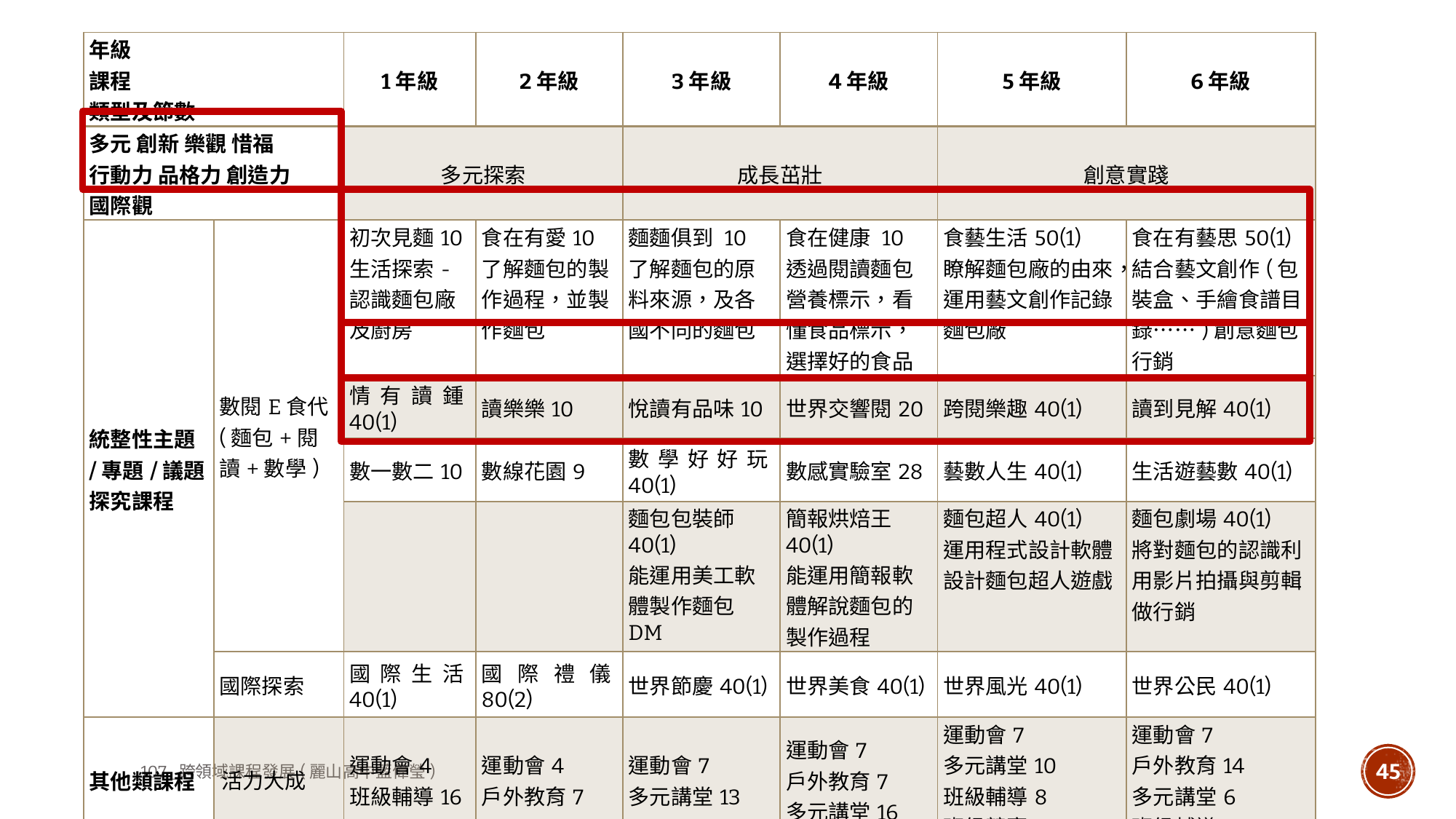

| 年級 課程 類型及節數 |  | 1年級 | 2年級 | 3年級 | 4年級 | 5年級 | 6年級 |
| --- | --- | --- | --- | --- | --- | --- | --- |
| 多元 創新 樂觀 惜福 行動力 品格力 創造力 國際觀 |  | 多元探索 |  | 成長茁壯 |  | 創意實踐 |  |
| 統整性主題/專題/議題探究課程 | 數閱E食代 (麵包+閱讀+數學) | 初次見麵10 生活探索-認識麵包廠及廚房 | 食在有愛10 了解麵包的製作過程，並製作麵包 | 麵麵俱到 10 了解麵包的原料來源，及各國不同的麵包 | 食在健康 10 透過閱讀麵包營養標示，看懂食品標示，選擇好的食品 | 食藝生活50(1) 瞭解麵包廠的由來，運用藝文創作記錄麵包廠 | 食在有藝思50(1) 結合藝文創作(包裝盒、手繪食譜目錄……)創意麵包行銷 |
|  |  | 情有讀鍾40(1) | 讀樂樂10 | 悅讀有品味10 | 世界交響閱20 | 跨閱樂趣40(1) | 讀到見解40(1) |
|  |  | 數一數二10 | 數線花園9 | 數學好好玩40(1) | 數感實驗室28 | 藝數人生40(1) | 生活遊藝數40(1) |
|  |  |  |  | 麵包包裝師40(1) 能運用美工軟體製作麵包DM | 簡報烘焙王40(1) 能運用簡報軟體解說麵包的製作過程 | 麵包超人40(1) 運用程式設計軟體設計麵包超人遊戲 | 麵包劇場40(1) 將對麵包的認識利用影片拍攝與剪輯做行銷 |
|  | 國際探索 | 國際生活40(1) | 國際禮儀80(2) | 世界節慶40(1) | 世界美食40(1) | 世界風光40(1) | 世界公民40(1) |
| 其他類課程 | 活力大成 | 運動會4 班級輔導16 | 運動會4 戶外教育7 | 運動會7 多元講堂13 | 運動會7 戶外教育7 多元講堂16 | 運動會7 多元講堂10 班級輔導8 班級競賽5 | 運動會7 戶外教育14 多元講堂6 班級輔導3 |
| 每週/學期/學年節數 |  | 120(3)節 | 120(3)節 | 160(4)節 | 160(4)節 | 240(6)節 | 240(6)節 |

107_跨領域課程發展(麗山高中藍偉瑩)
45